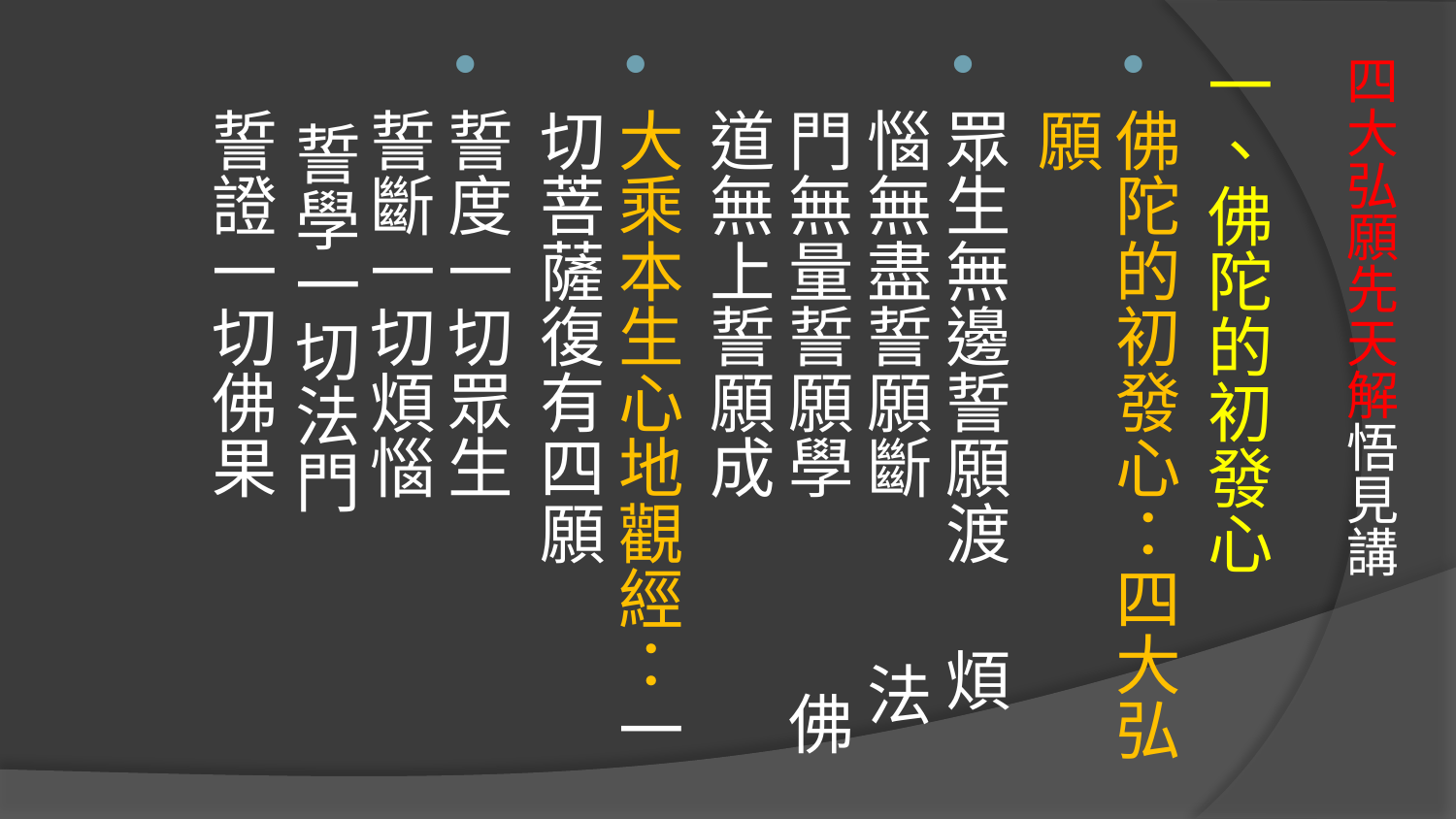

一、佛陀的初發心
佛陀的初發心：四大弘願
眾生無邊誓願渡　 煩惱無盡誓願斷           法門無量誓願學             佛道無上誓願成
大乘本生心地觀經：一切菩薩復有四願
誓度一切眾生                  誓斷一切煩惱                    誓學一切法門                誓證一切佛果

# 四大弘願先天解悟見講